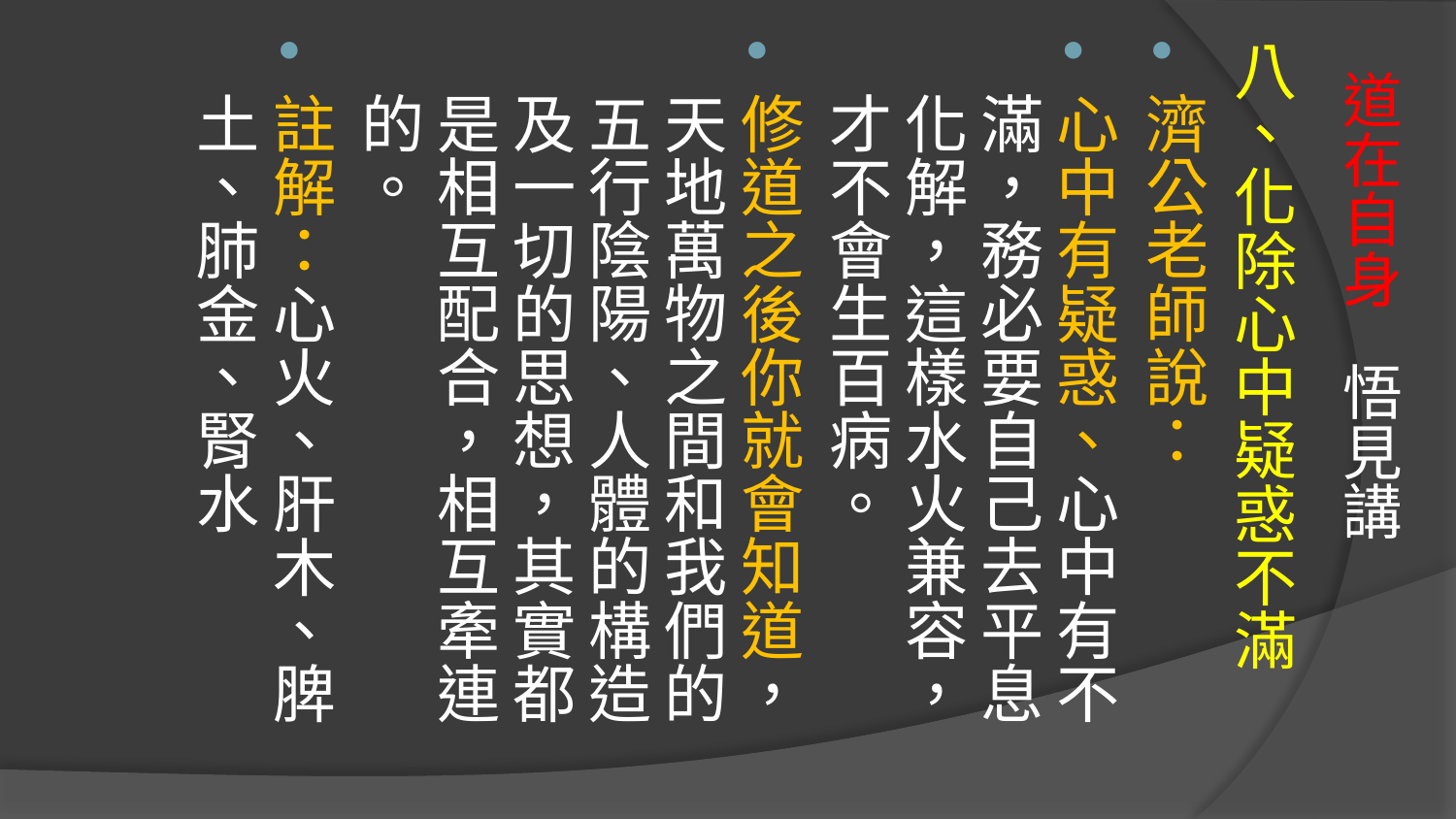

八、化除心中疑惑不滿
濟公老師說：
心中有疑惑、心中有不滿，務必要自己去平息化解，這樣水火兼容，才不會生百病。
修道之後你就會知道，天地萬物之間和我們的五行陰陽、人體的構造及一切的思想，其實都是相互配合，相互牽連的。
註解：心火、肝木、脾土、肺金、腎水

# 道在自身    悟見講